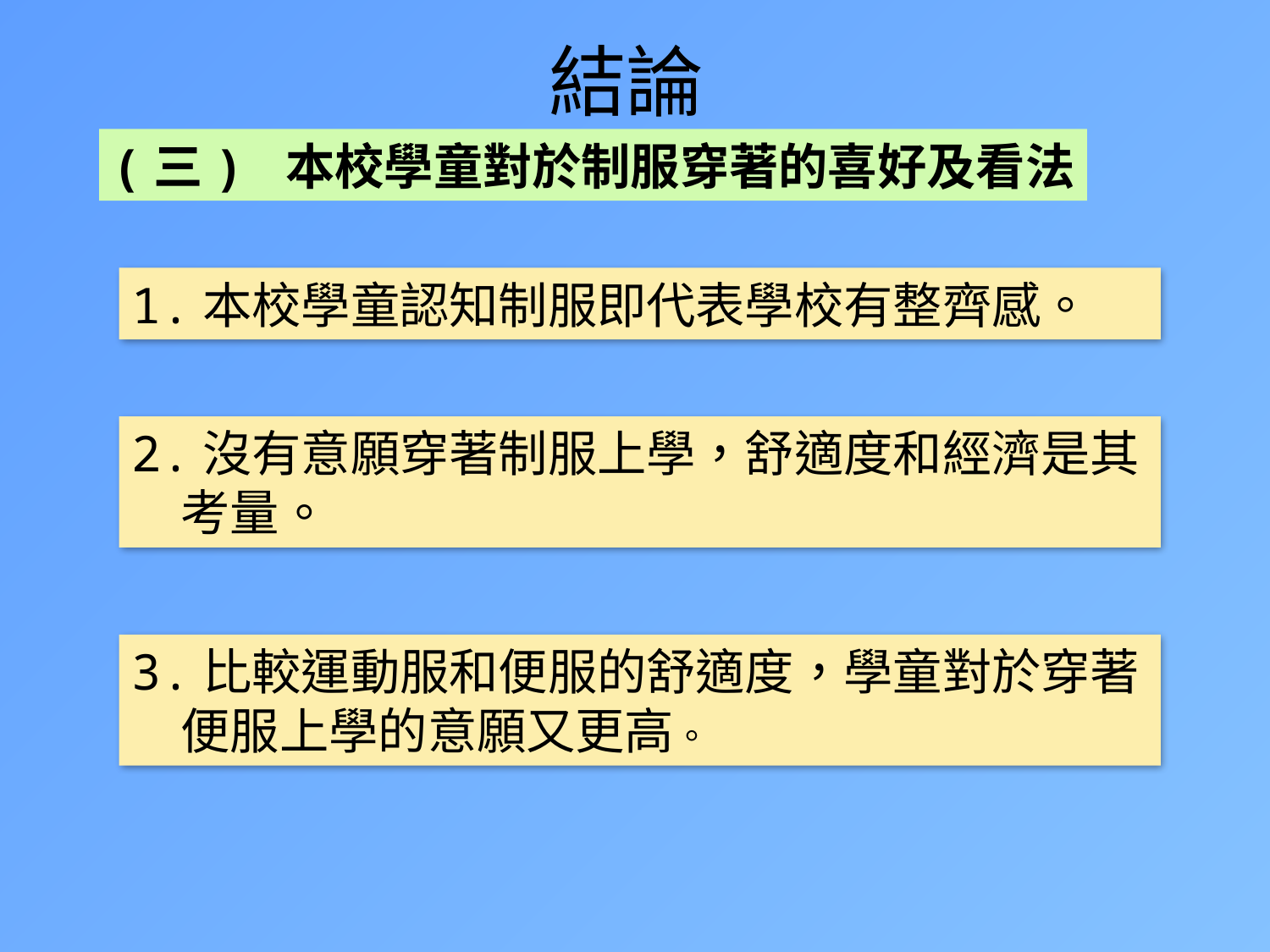

# 結論
(三) 本校學童對於制服穿著的喜好及看法
1.本校學童認知制服即代表學校有整齊感。
2.沒有意願穿著制服上學，舒適度和經濟是其
考量。
3.比較運動服和便服的舒適度，學童對於穿著
便服上學的意願又更高。